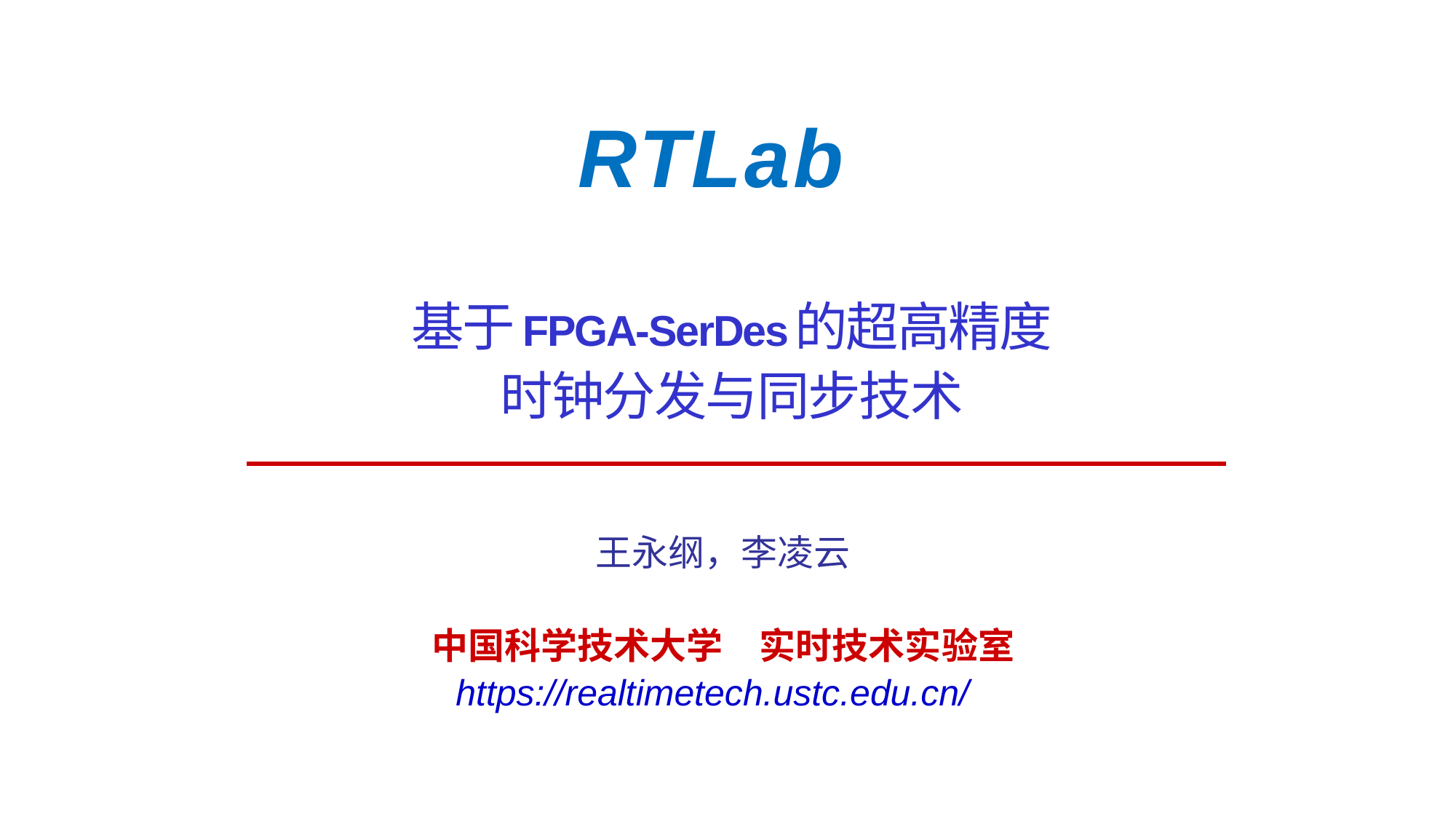

RTLab
# 基于FPGA-SerDes的超高精度 时钟分发与同步技术
王永纲，李凌云

中国科学技术大学　实时技术实验室
https://realtimetech.ustc.edu.cn/